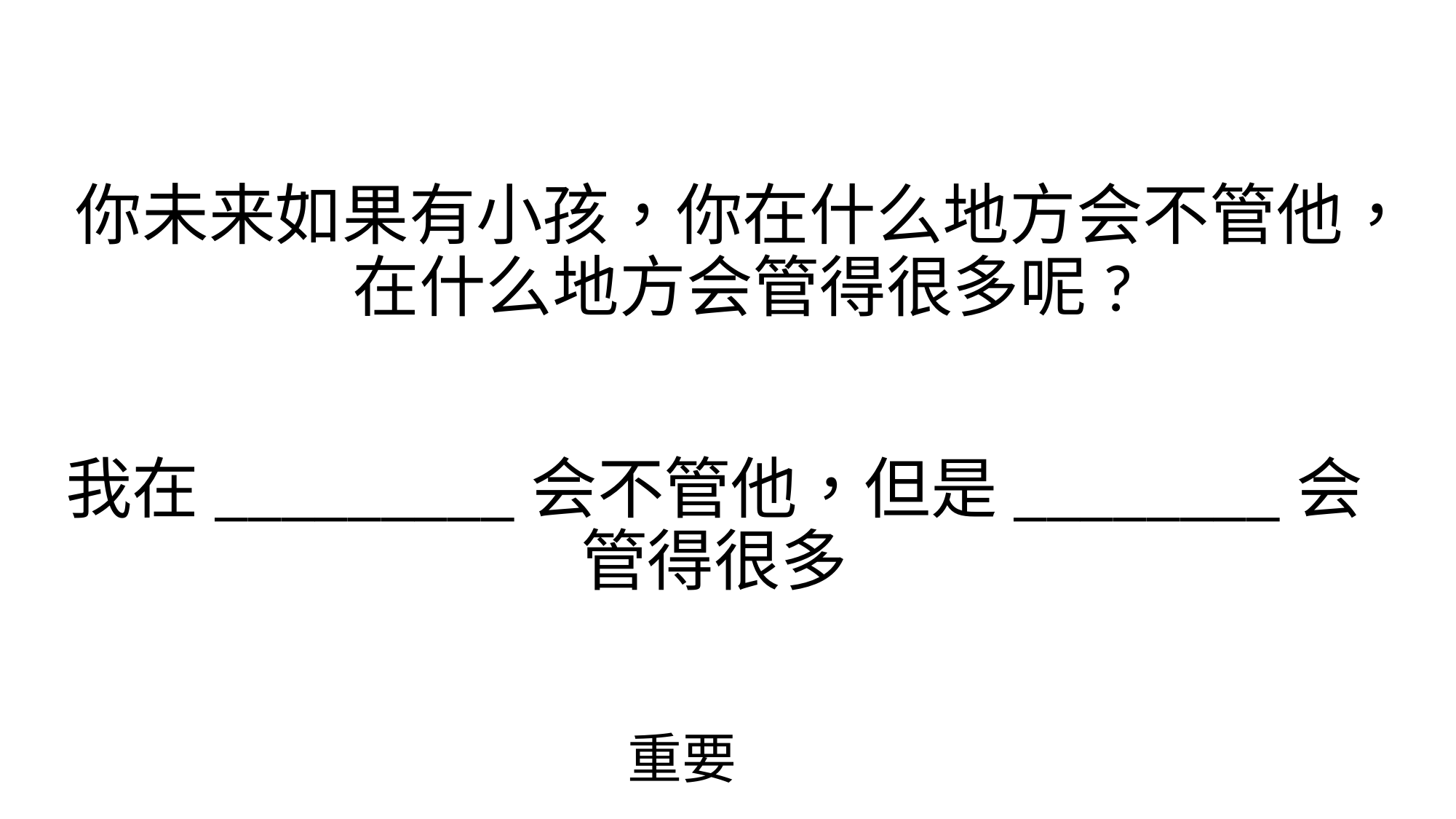

# 你未来如果有小孩，你在什么地方会不管他，在什么地方会管得很多呢?
我在_________会不管他，但是________会
管得很多
重要